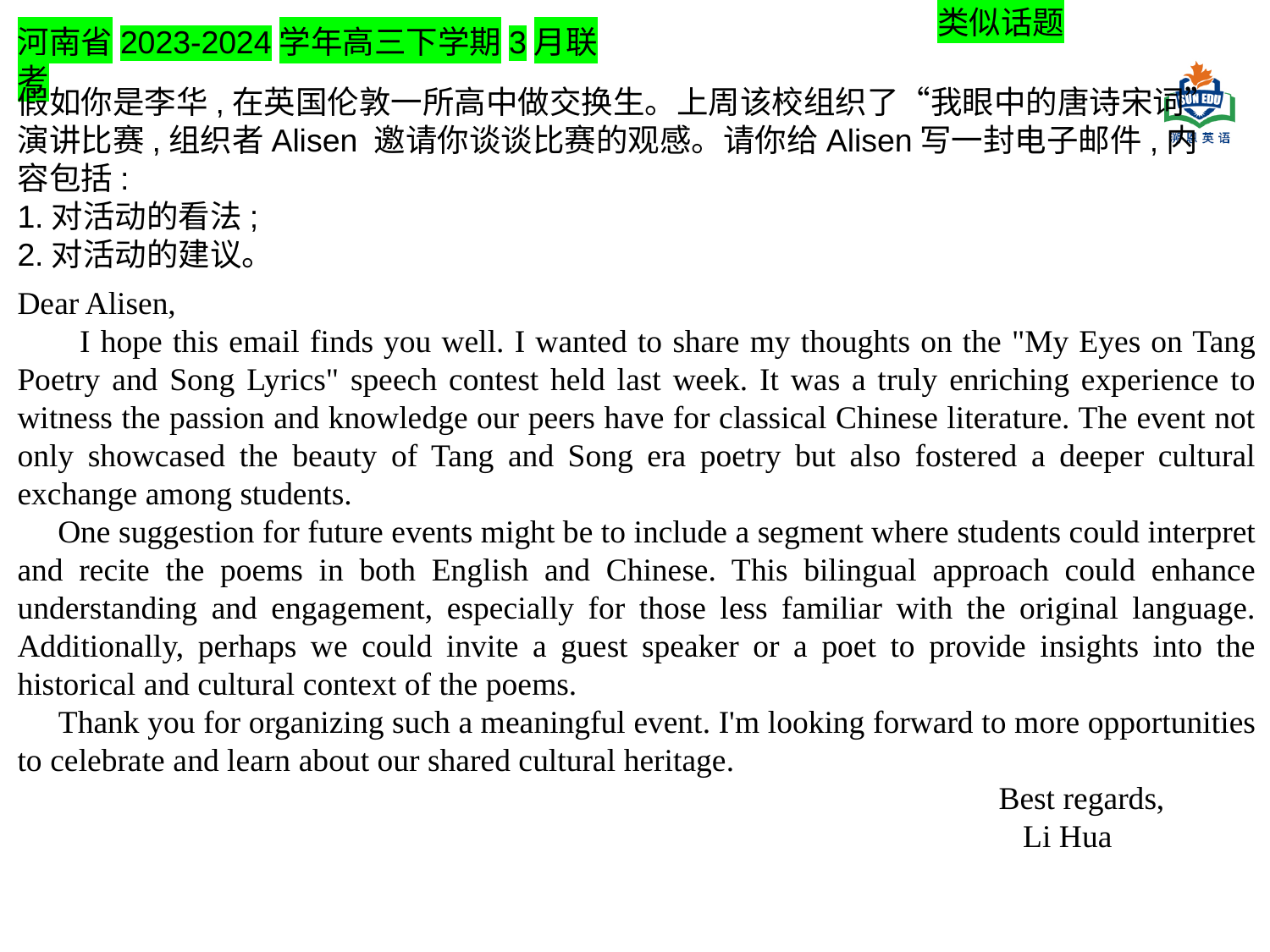

类似话题
河南省2023-2024学年高三下学期3月联考
假如你是李华,在英国伦敦一所高中做交换生。上周该校组织了“我眼中的唐诗宋词”演讲比赛,组织者Alisen 邀请你谈谈比赛的观感。请你给Alisen写一封电子邮件,内容包括:
1.对活动的看法;
2.对活动的建议。
Dear Alisen,
      I hope this email finds you well. I wanted to share my thoughts on the "My Eyes on Tang Poetry and Song Lyrics" speech contest held last week. It was a truly enriching experience to witness the passion and knowledge our peers have for classical Chinese literature. The event not only showcased the beauty of Tang and Song era poetry but also fostered a deeper cultural exchange among students.
     One suggestion for future events might be to include a segment where students could interpret and recite the poems in both English and Chinese. This bilingual approach could enhance understanding and engagement, especially for those less familiar with the original language. Additionally, perhaps we could invite a guest speaker or a poet to provide insights into the historical and cultural context of the poems.
     Thank you for organizing such a meaningful event. I'm looking forward to more opportunities to celebrate and learn about our shared cultural heritage.
                                                                                                                          Best regards,
                                                                                                                             Li Hua